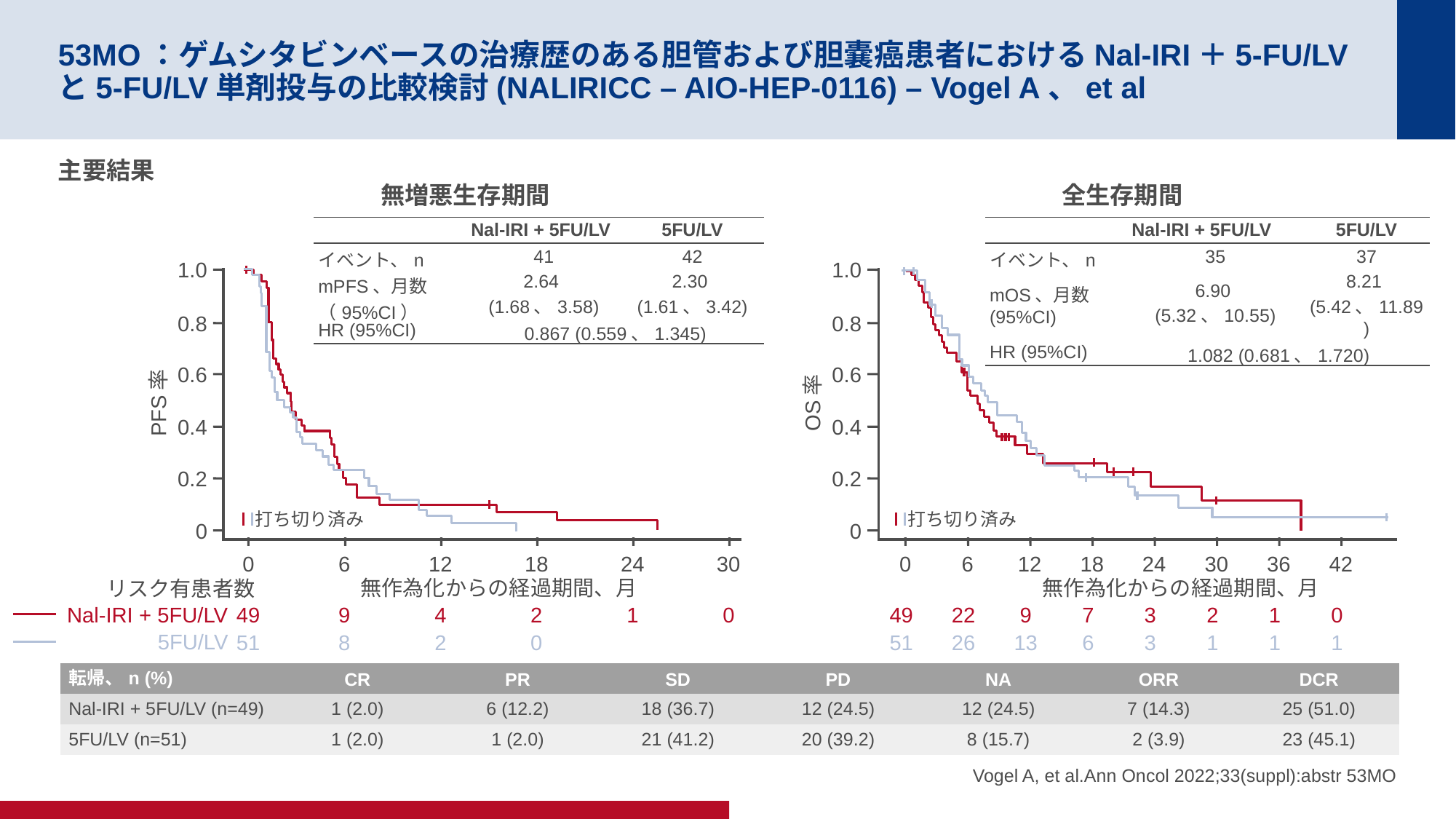

# 53MO：ゲムシタビンベースの治療歴のある胆管および胆嚢癌患者におけるNal-IRI＋5-FU/LVと5-FU/LV単剤投与の比較検討(NALIRICC – AIO-HEP-0116) – Vogel A、et al
主要結果
無増悪生存期間
全生存期間
|  | Nal-IRI + 5FU/LV | 5FU/LV |
| --- | --- | --- |
| イベント、n | 41 | 42 |
| mPFS、月数（95%CI） | 2.64 (1.68、3.58) | 2.30 (1.61、3.42) |
| HR (95%CI) | 0.867 (0.559、1.345) |  |
|  | Nal-IRI + 5FU/LV | 5FU/LV |
| --- | --- | --- |
| イベント、n | 35 | 37 |
| mOS、月数(95%CI) | 6.90 (5.32、10.55) | 8.21 (5.42、11.89) |
| HR (95%CI) | 1.082 (0.681、1.720) |  |
1.0

0.8

0.6

PFS率
0.4

0.2

0

1.0

0.8

0.6

OS率
0.4

0.2

0

打ち切り済み
打ち切り済み

0
6
12
18
24
30

0
6
12
18
24
30
36
42
無作為化からの経過期間、月
無作為化からの経過期間、月
リスク有患者数
Nal-IRI + 5FU/LV
5FU/LV
49
9
4
2
1
0
49
22
9
7
3
2
1
0
51
8
2
0
51
26
13
6
3
1
1
1
| 転帰、n (%) | CR | PR | SD | PD | NA | ORR | DCR |
| --- | --- | --- | --- | --- | --- | --- | --- |
| Nal-IRI + 5FU/LV (n=49) | 1 (2.0) | 6 (12.2) | 18 (36.7) | 12 (24.5) | 12 (24.5) | 7 (14.3) | 25 (51.0) |
| 5FU/LV (n=51) | 1 (2.0) | 1 (2.0) | 21 (41.2) | 20 (39.2) | 8 (15.7) | 2 (3.9) | 23 (45.1) |
Vogel A, et al.Ann Oncol 2022;33(suppl):abstr 53MO